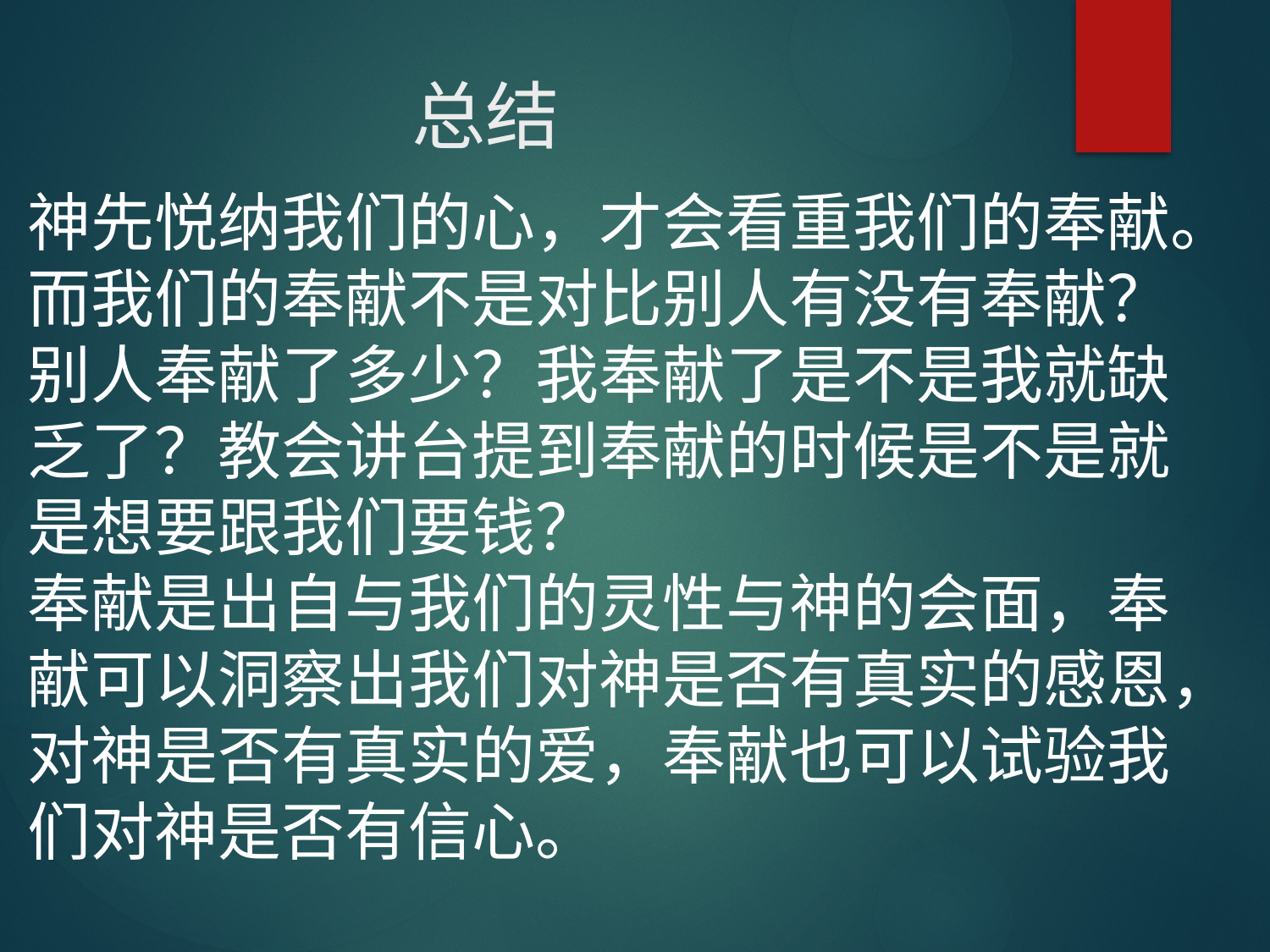

# 总结
神先悦纳我们的心，才会看重我们的奉献。而我们的奉献不是对比别人有没有奉献？
别人奉献了多少？我奉献了是不是我就缺乏了？教会讲台提到奉献的时候是不是就是想要跟我们要钱？
奉献是出自与我们的灵性与神的会面，奉献可以洞察出我们对神是否有真实的感恩，对神是否有真实的爱，奉献也可以试验我们对神是否有信心。